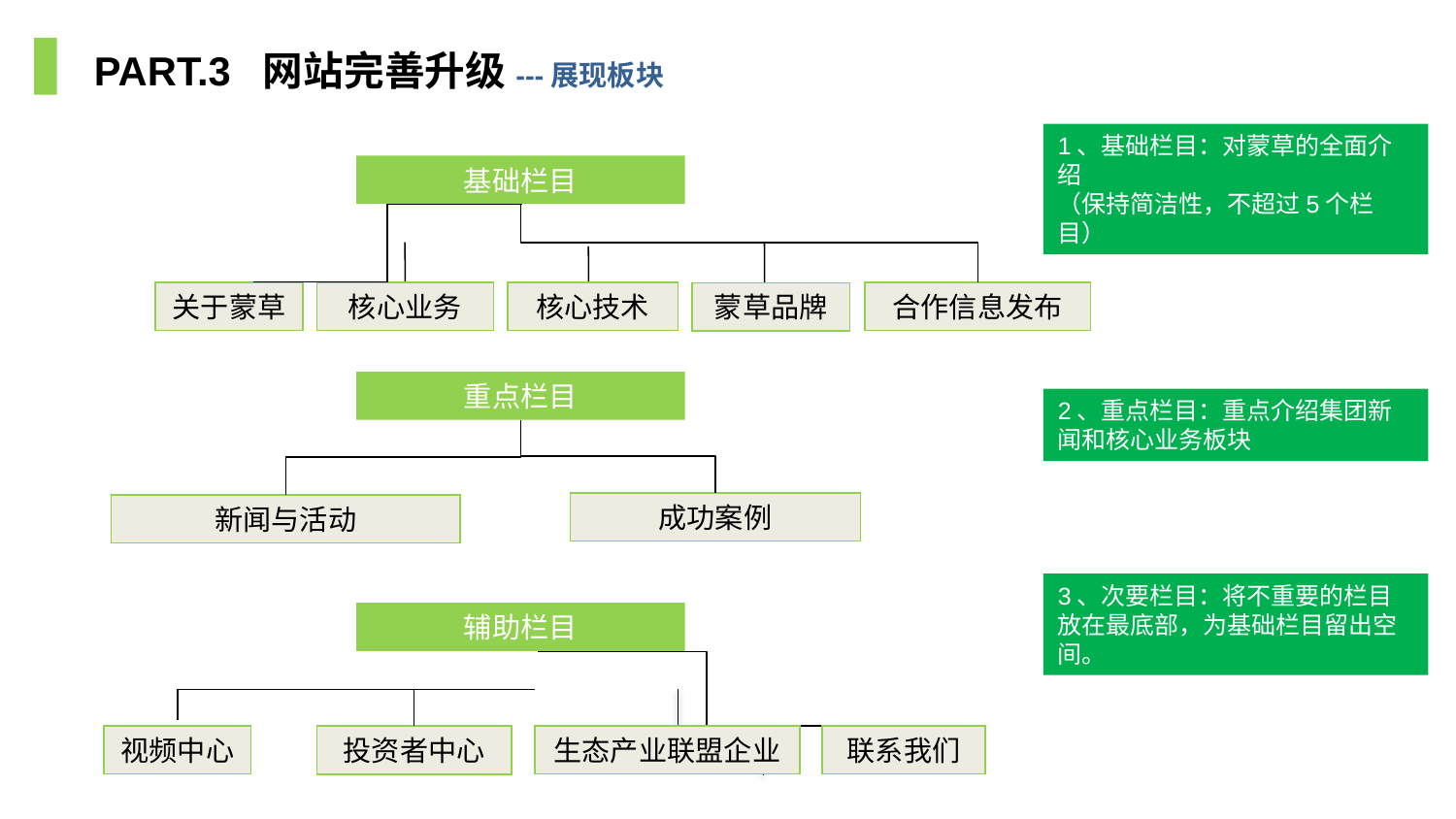

PART.3  网站完善升级---展现板块
1、基础栏目：对蒙草的全面介绍
（保持简洁性，不超过5个栏目）
基础栏目
关于蒙草
核心业务
核心技术
合作信息发布
重点栏目
2、重点栏目：重点介绍集团新闻和核心业务板块
成功案例
新闻与活动
3、次要栏目：将不重要的栏目放在最底部，为基础栏目留出空间。
辅助栏目
视频中心
生态产业联盟企业
联系我们
投资者中心
蒙草品牌